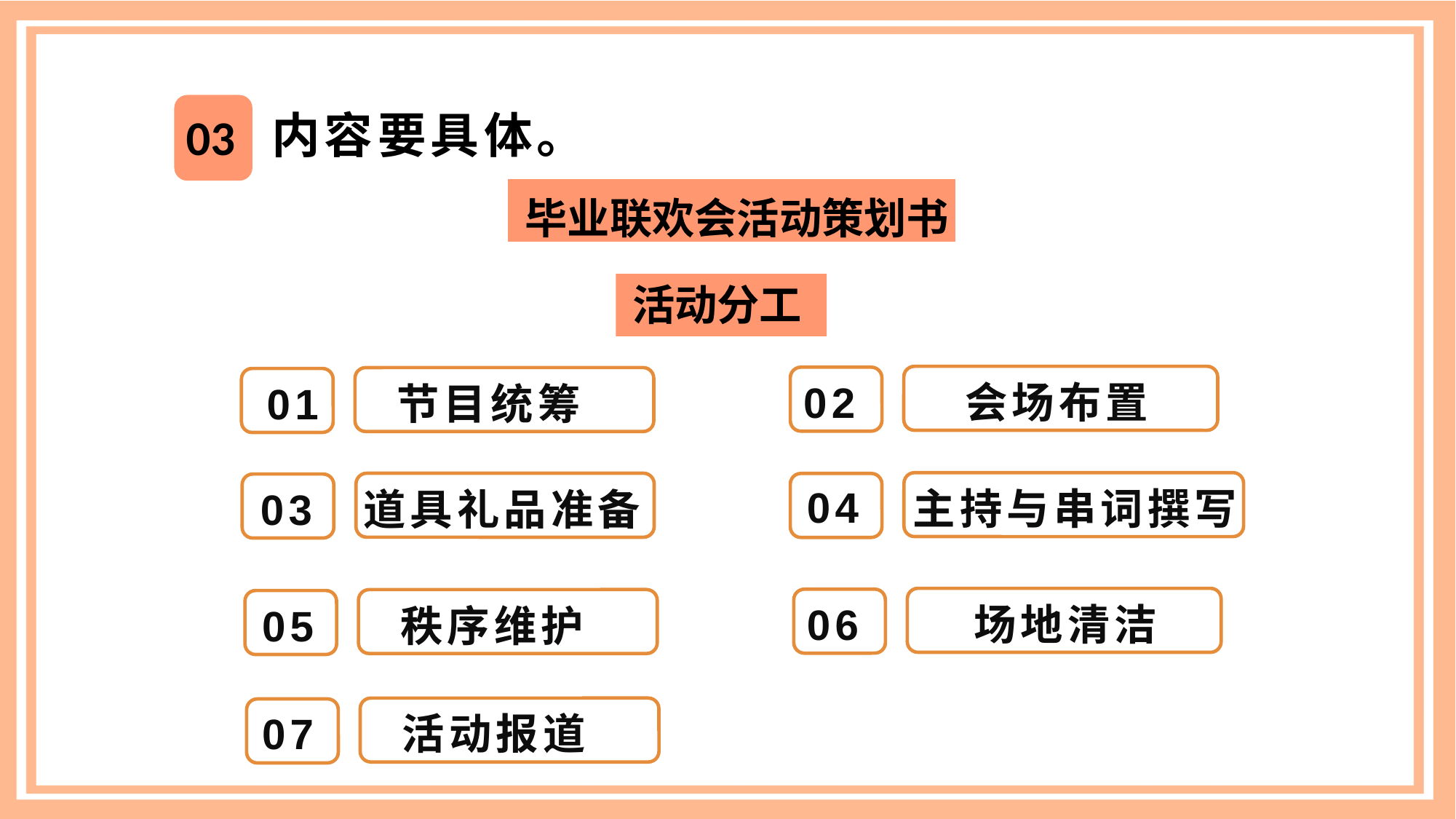

内容要具体。
03

毕业联欢会活动策划书
活动分工

会场布置

02

节目统筹

01

主持与串词撰写

道具礼品准备

04

03

场地清洁

06

秩序维护

05

活动报道

07